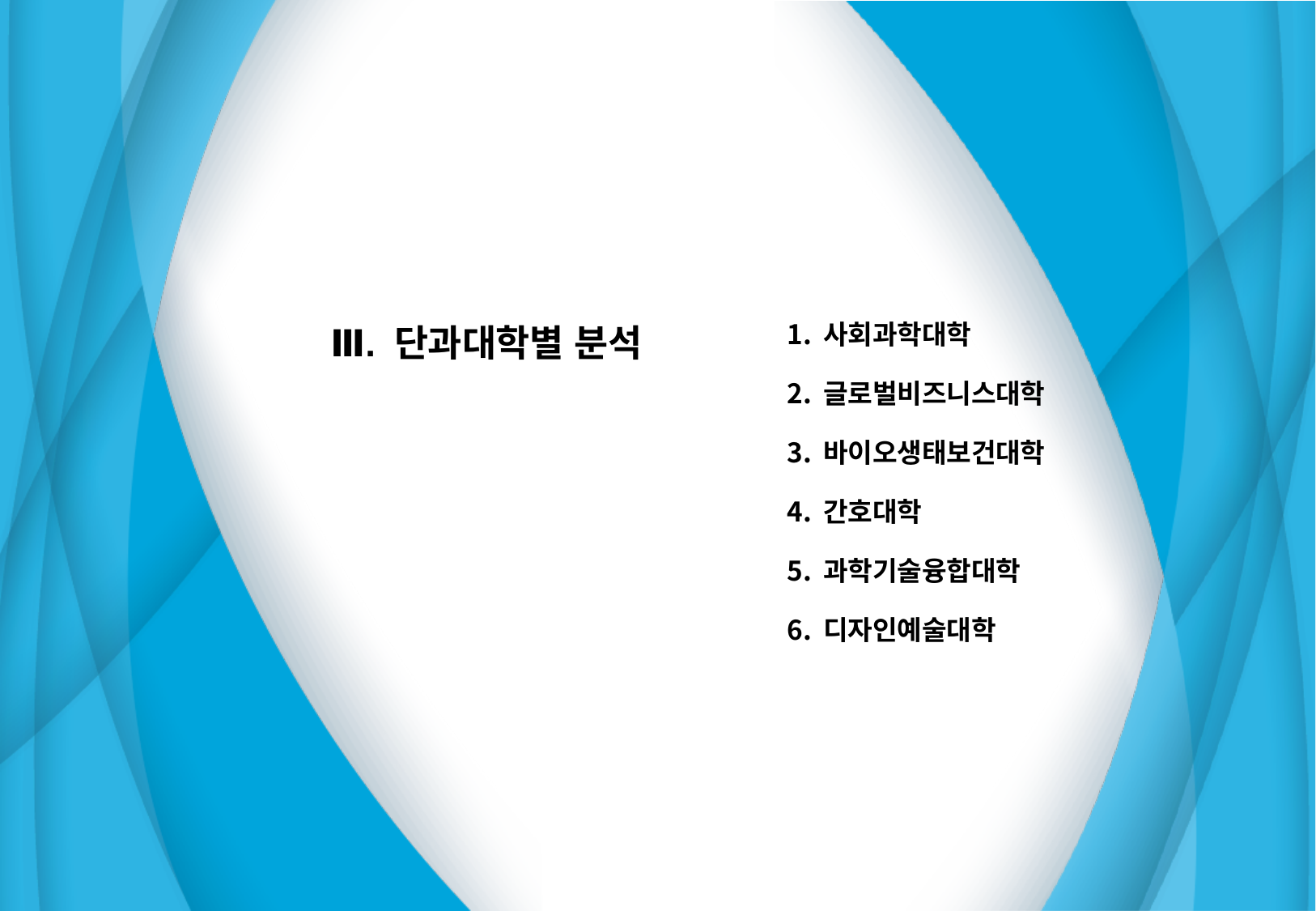

| Ⅲ. 단과대학별 분석 | 사회과학대학 글로벌비즈니스대학 바이오생태보건대학 간호대학 과학기술융합대학 디자인예술대학 |
| --- | --- |